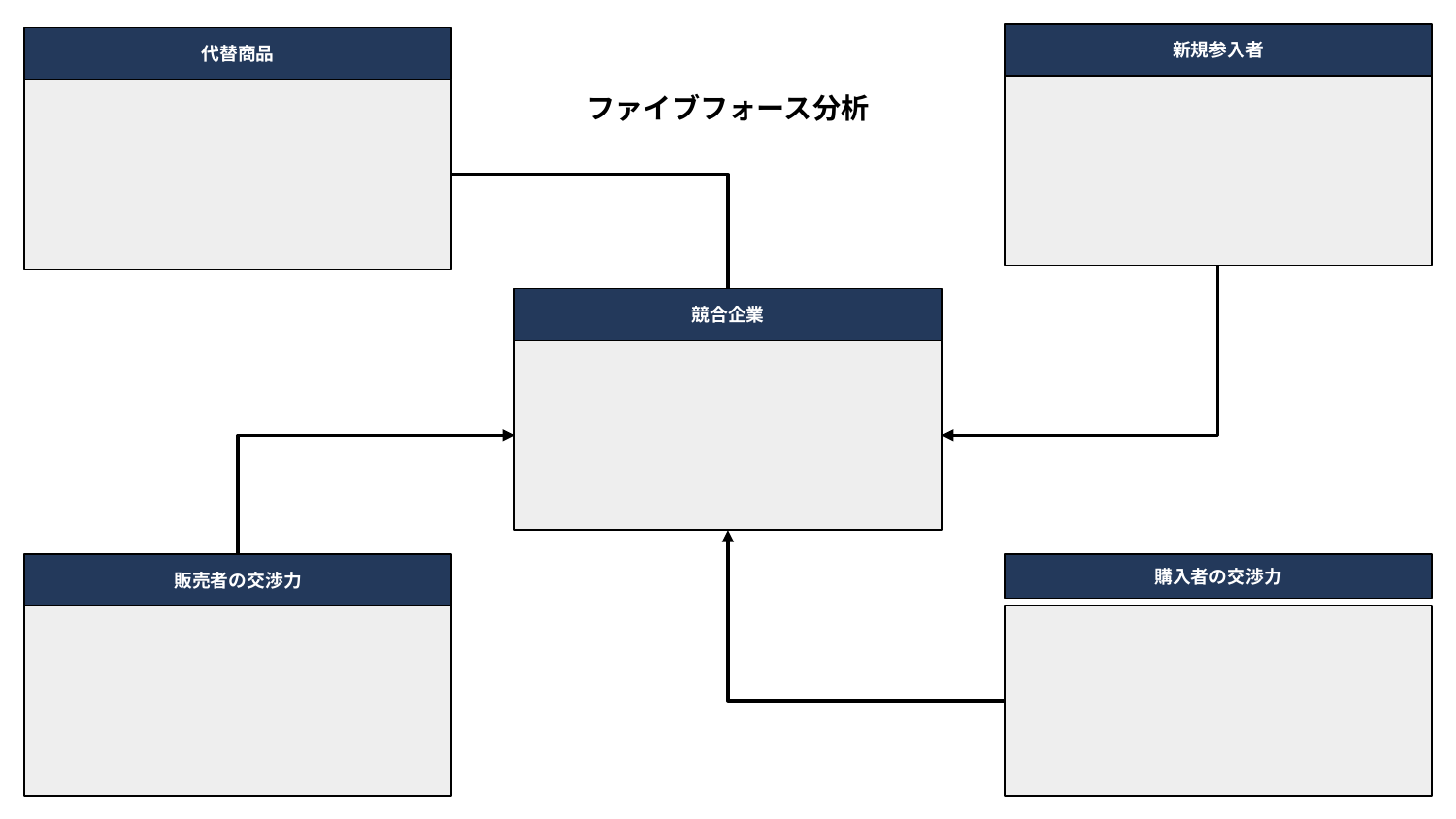

新規参入者
代替商品
ファイブフォース分析

競合企業

販売者の交渉力
購入者の交渉力